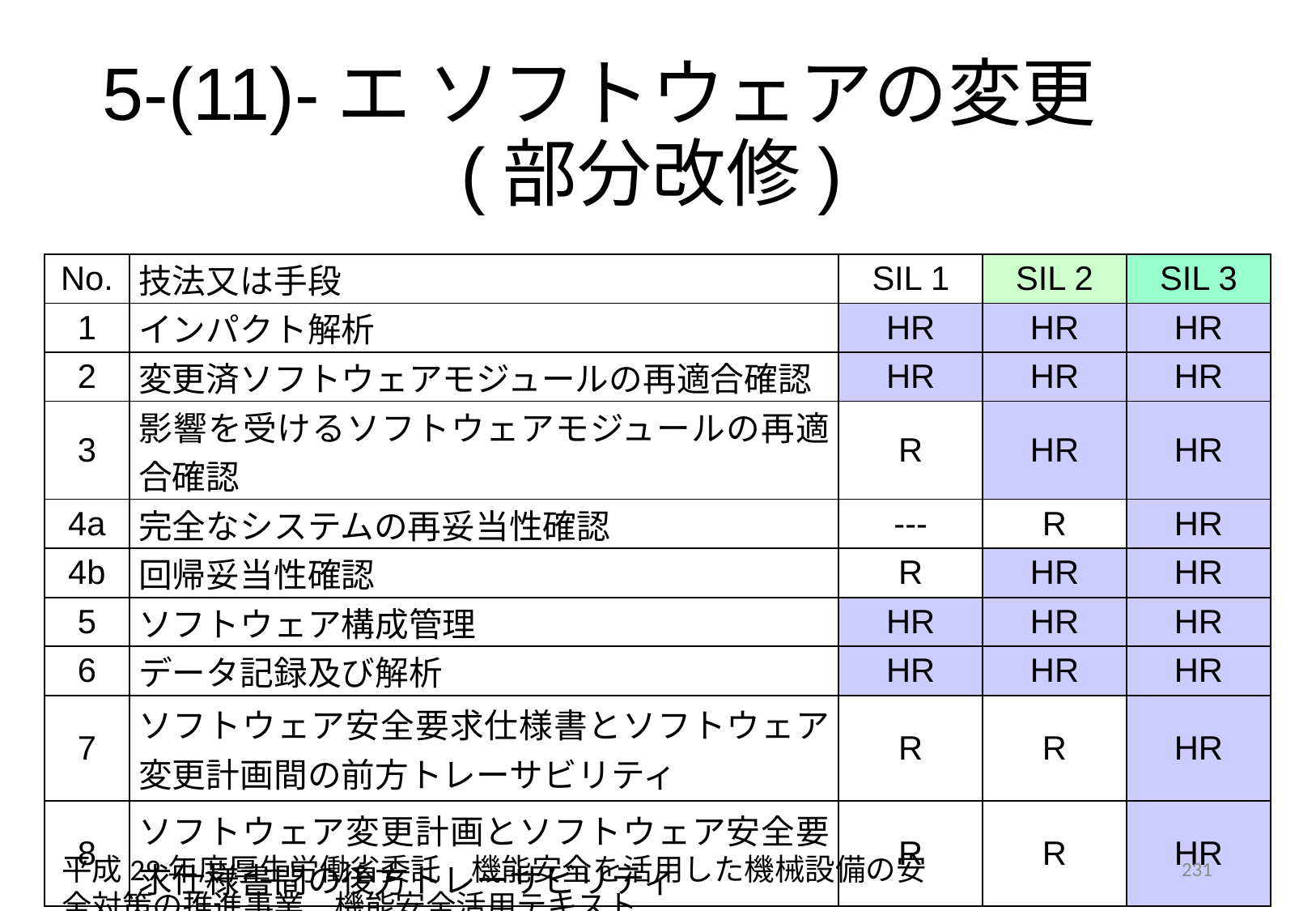

# 5-(11)-エ ソフトウェアの変更(部分改修)
|  |  |  |  |  |
| --- | --- | --- | --- | --- |
| No. | 技法又は手段 | SIL 1 | SIL 2 | SIL 3 |
| 1 | インパクト解析 | HR | HR | HR |
| 2 | 変更済ソフトウェアモジュールの再適合確認 | HR | HR | HR |
| 3 | 影響を受けるソフトウェアモジュールの再適合確認 | R | HR | HR |
| 4a | 完全なシステムの再妥当性確認 | --- | R | HR |
| 4b | 回帰妥当性確認 | R | HR | HR |
| 5 | ソフトウェア構成管理 | HR | HR | HR |
| 6 | データ記録及び解析 | HR | HR | HR |
| 7 | ソフトウェア安全要求仕様書とソフトウェア変更計画間の前方トレーサビリティ | R | R | HR |
| 8 | ソフトウェア変更計画とソフトウェア安全要求仕様書間の後方トレーサビリティ | R | R | HR |
平成29年度厚生労働省委託　機能安全を活用した機械設備の安全対策の推進事業　機能安全活用テキスト
231